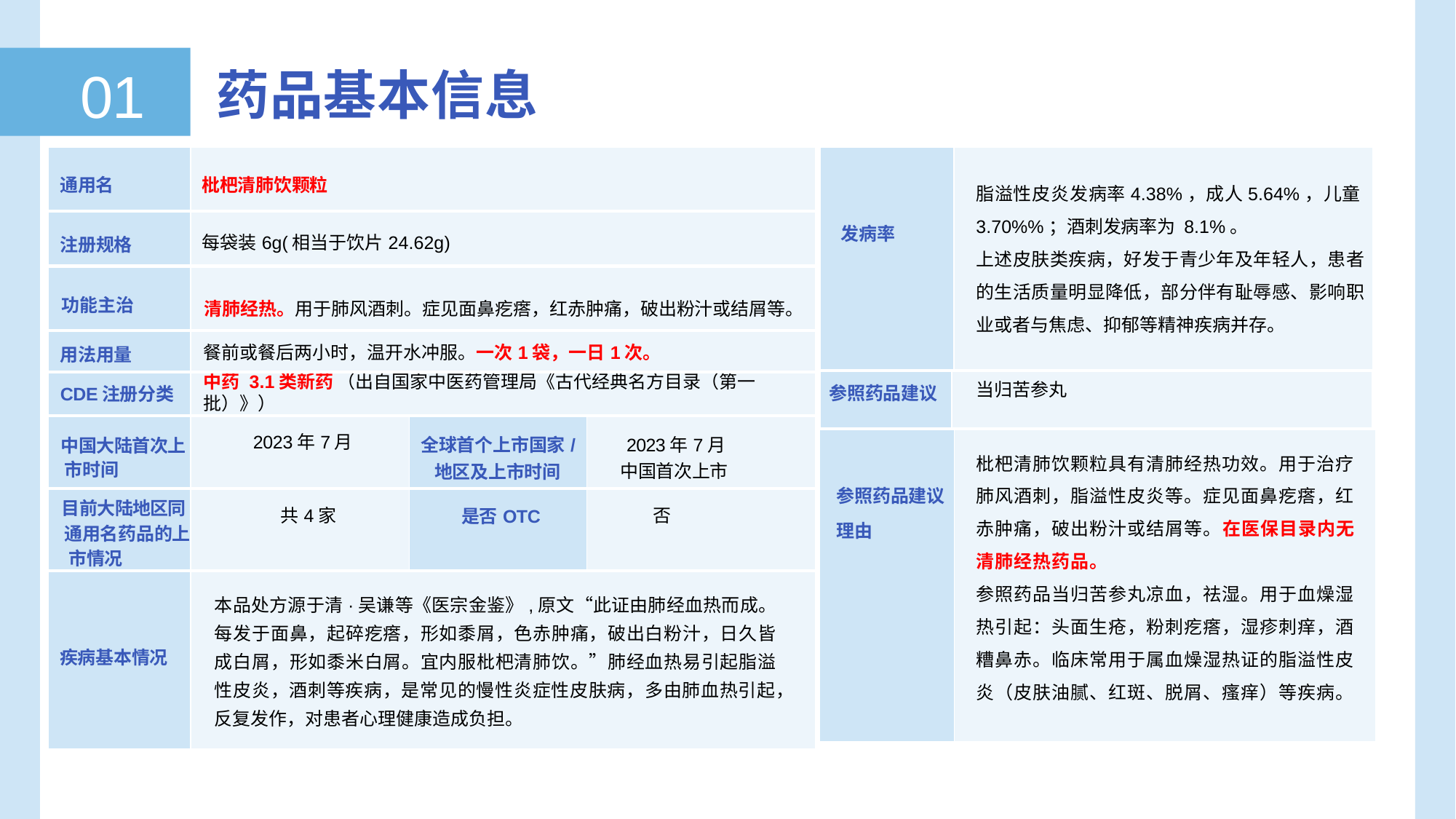

01

药品基本信息
| 发病率 |  |
| --- | --- |
| 通用名 | 枇杷清肺饮颗粒 |  |  |
| --- | --- | --- | --- |
| 注册规格 | 每袋装6g(相当于饮片24.62g) |  |  |
| 功能主治 | 清肺经热。用于肺风酒刺。症见面鼻疙瘩，红赤肿痛，破出粉汁或结屑等。 |  |  |
| 用法用量 | 餐前或餐后两小时，温开水冲服。一次1袋，一日1次。 |  |  |
| CDE注册分类 | 中药 3.1类新药 （出自国家中医药管理局《古代经典名方目录（第一批）》） |  |  |
| 中国大陆首次上 市时间 | 2023年7月 | 全球首个上市国家/ 地区及上市时间 | 2023年7月 中国首次上市 |
| 目前大陆地区同 通用名药品的上 市情况 | 共4家 | 是否OTC | 否 |
| 疾病基本情况 |  |  |  |
脂溢性皮炎发病率4.38%，成人5.64%，儿童3.70%%；酒刺发病率为 8.1%。
上述皮肤类疾病，好发于青少年及年轻人，患者的生活质量明显降低，部分伴有耻辱感、影响职业或者与焦虑、抑郁等精神疾病并存。
| 参照药品建议 |  |
| --- | --- |
当归苦参丸
| 参照药品建议 理由 |  |
| --- | --- |
枇杷清肺饮颗粒具有清肺经热功效。用于治疗肺风酒刺，脂溢性皮炎等。症见面鼻疙瘩，红赤肿痛，破出粉汁或结屑等。在医保目录内无清肺经热药品。
参照药品当归苦参丸凉血，祛湿。用于血燥湿热引起：头面生疮，粉刺疙瘩，湿疹刺痒，酒糟鼻赤。临床常用于属血燥湿热证的脂溢性皮炎（皮肤油腻、红斑、脱屑、瘙痒）等疾病。
本品处方源于清·吴谦等《医宗金鉴》,原文“此证由肺经血热而成。每发于面鼻，起碎疙瘩，形如黍屑，色赤肿痛，破出白粉汁，日久皆成白屑，形如黍米白屑。宜内服枇杷清肺饮。”肺经血热易引起脂溢性皮炎，酒刺等疾病，是常见的慢性炎症性皮肤病，多由肺血热引起，反复发作，对患者心理健康造成负担。